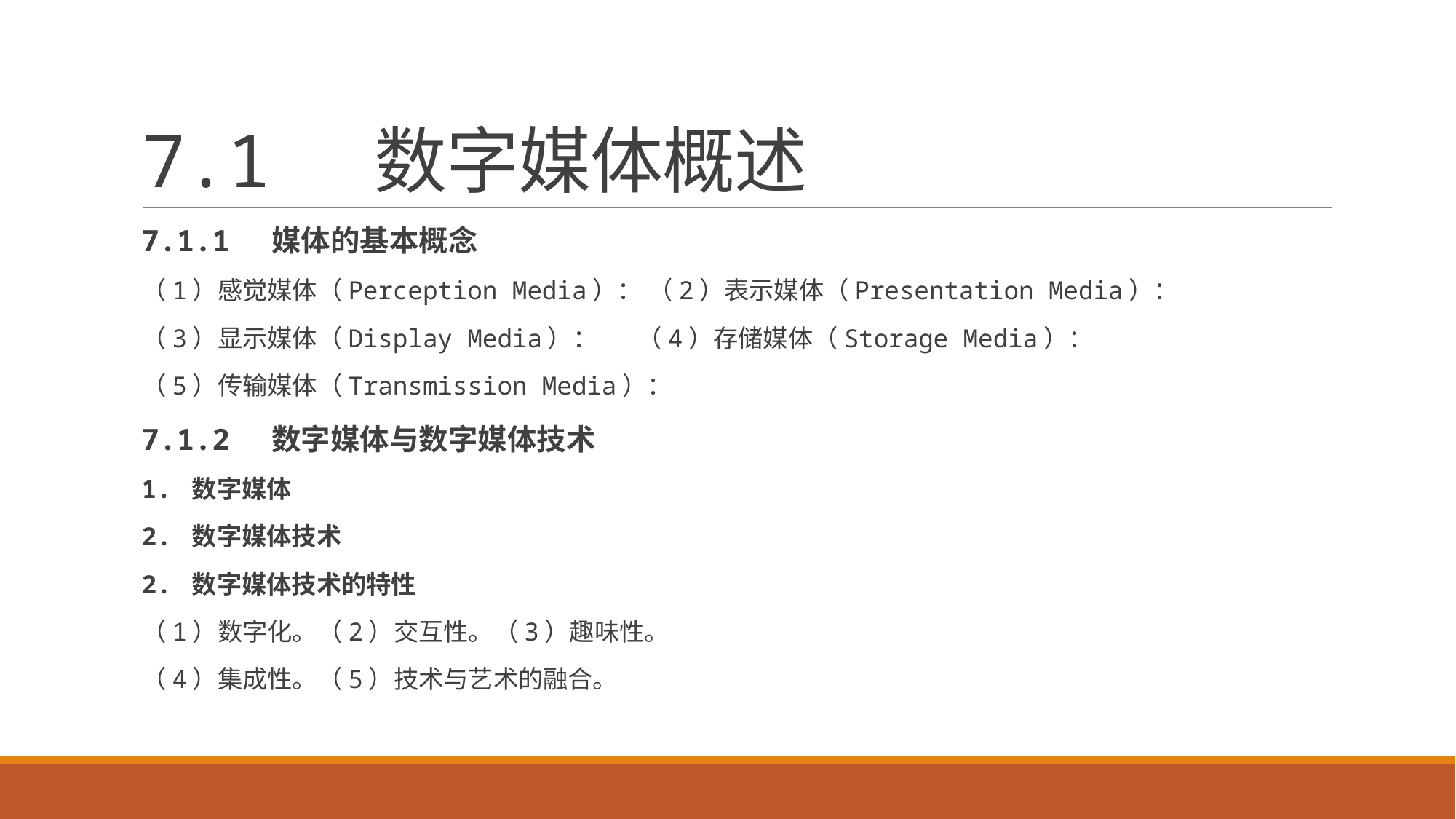

# 7.1  数字媒体概述
7.1.1  媒体的基本概念
（1）感觉媒体（Perception Media）： （2）表示媒体（Presentation Media）：
（3）显示媒体（Display Media）：       （4）存储媒体（Storage Media）：
（5）传输媒体（Transmission Media）：
7.1.2  数字媒体与数字媒体技术
1. 数字媒体
2. 数字媒体技术
2. 数字媒体技术的特性
（1）数字化。（2）交互性。（3）趣味性。
（4）集成性。（5）技术与艺术的融合。